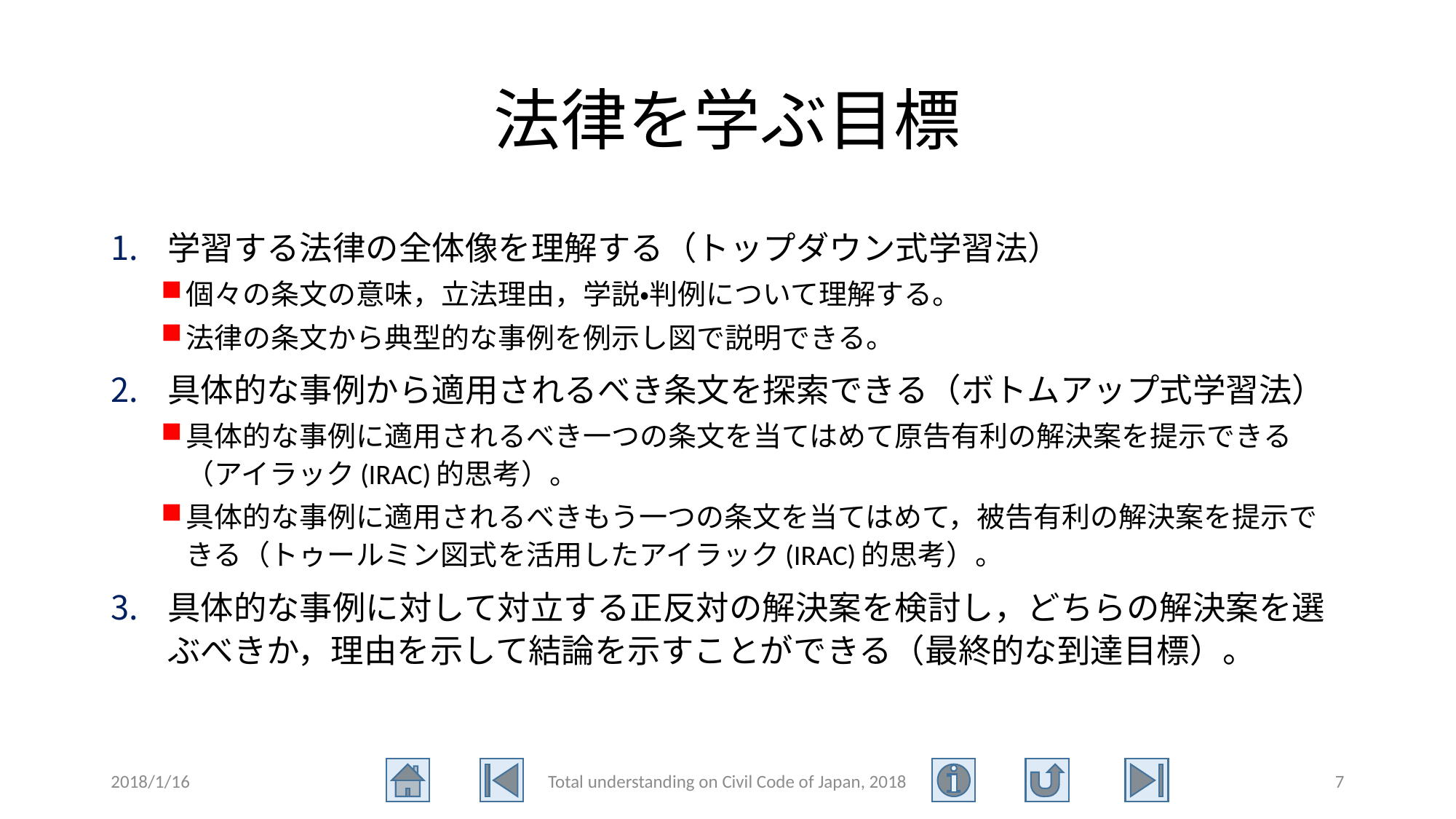

# 法律を学ぶ目標
学習する法律の全体像を理解する（トップダウン式学習法）
個々の条文の意味，立法理由，学説・判例について理解する。
法律の条文から典型的な事例を例示し図で説明できる。
具体的な事例から適用されるべき条文を探索できる（ボトムアップ式学習法）
具体的な事例に適用されるべき一つの条文を当てはめて原告有利の解決案を提示できる（アイラック(IRAC)的思考）。
具体的な事例に適用されるべきもう一つの条文を当てはめて，被告有利の解決案を提示できる（トゥールミン図式を活用したアイラック(IRAC)的思考）。
具体的な事例に対して対立する正反対の解決案を検討し，どちらの解決案を選ぶべきか，理由を示して結論を示すことができる（最終的な到達目標）。
2018/1/16
Total understanding on Civil Code of Japan, 2018
7